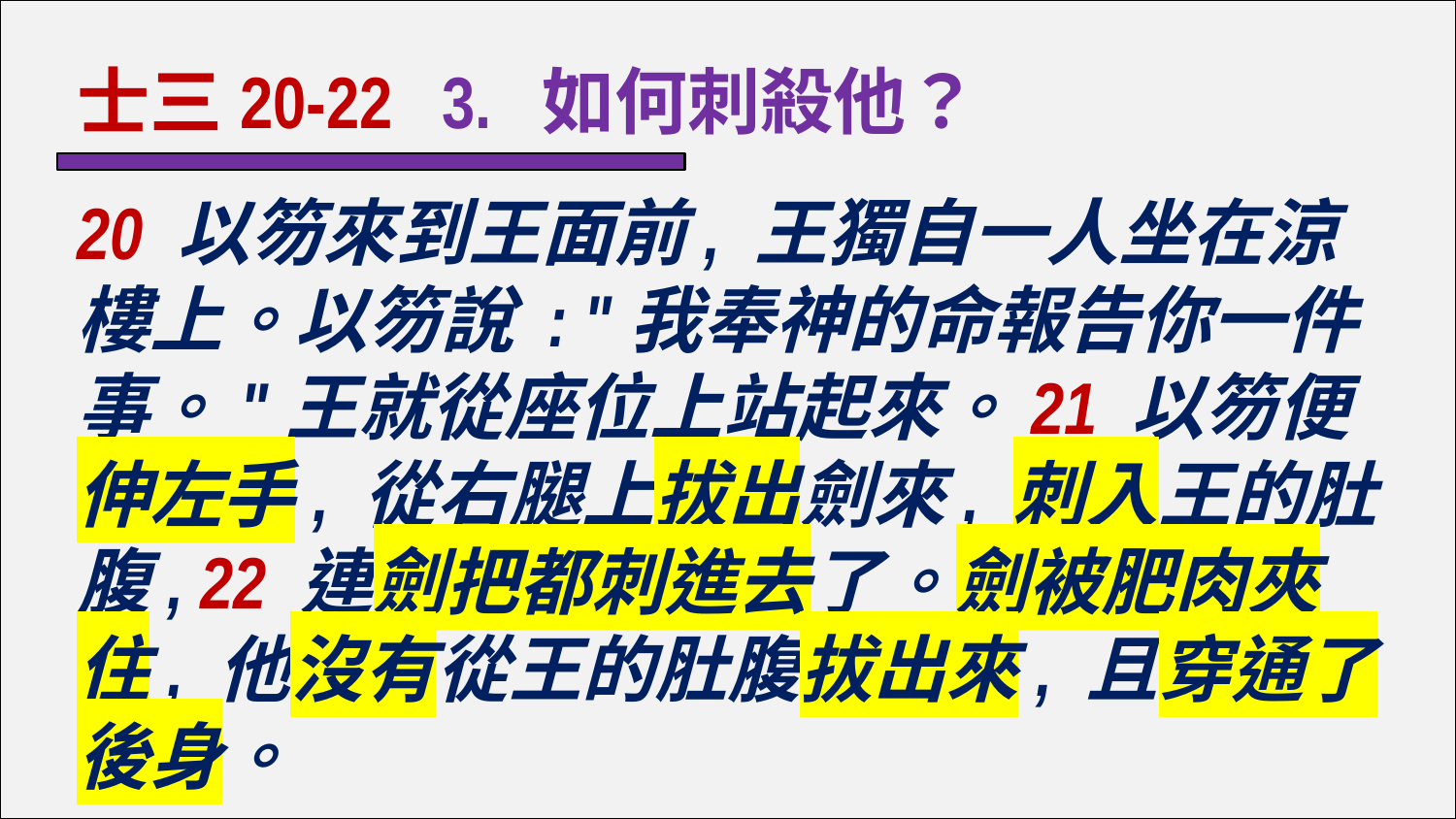

士三20-22   3.  如何刺殺他？

20 以笏來到王面前, 王獨自一人坐在涼樓上。以笏說 : "我奉神的命報告你一件事。"王就從座位上站起來。21 以笏便伸左手, 從右腿上拔出劍來, 刺入王的肚腹, 22 連劍把都刺進去了。劍被肥肉夾住, 他沒有從王的肚腹拔出來, 且穿通了後身。